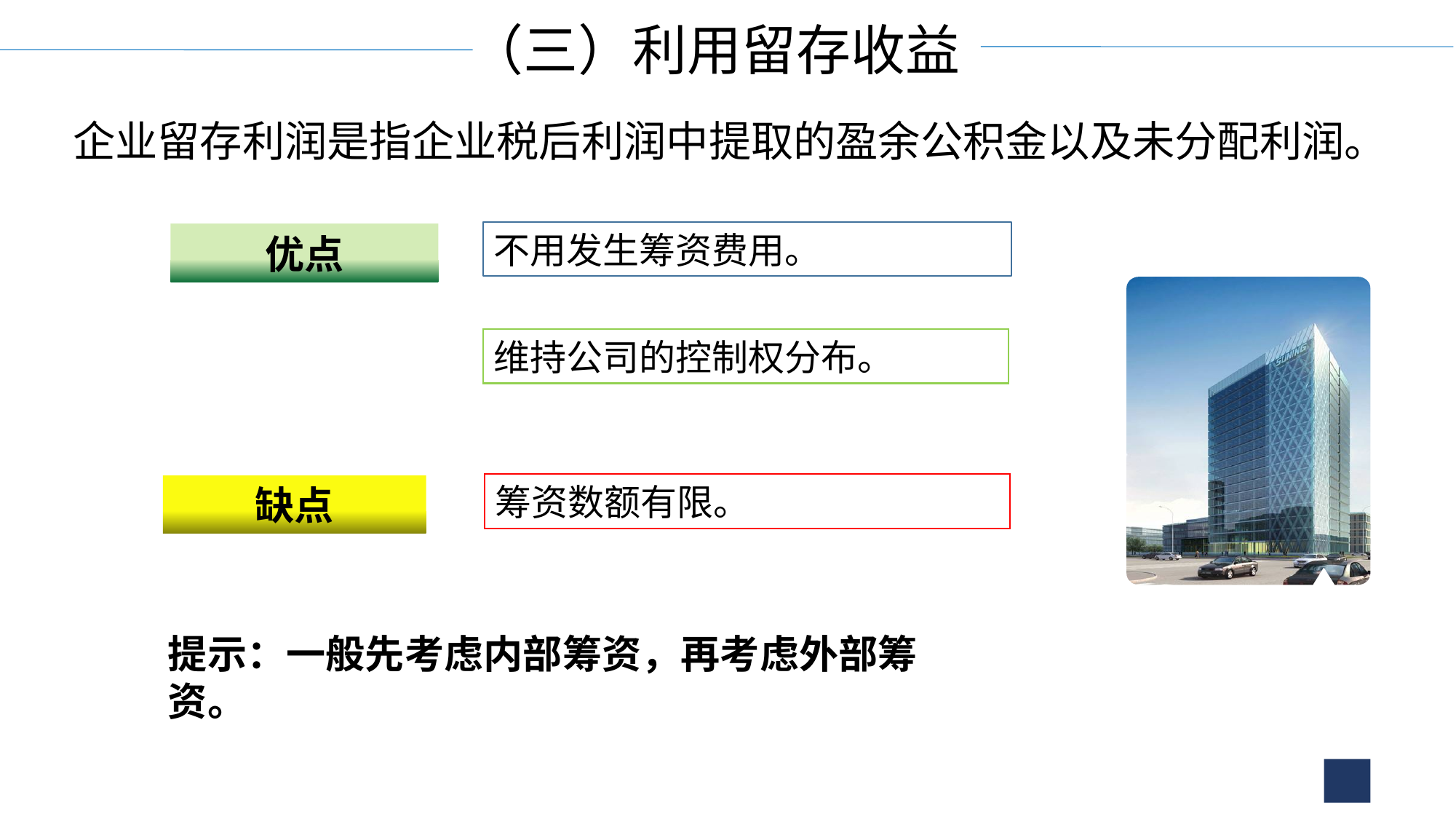

（三）利用留存收益

企业留存利润是指企业税后利润中提取的盈余公积金以及未分配利润。
不用发生筹资费用。
优点

维持公司的控制权分布。
筹资数额有限。
缺点
提示：一般先考虑内部筹资，再考虑外部筹资。
19